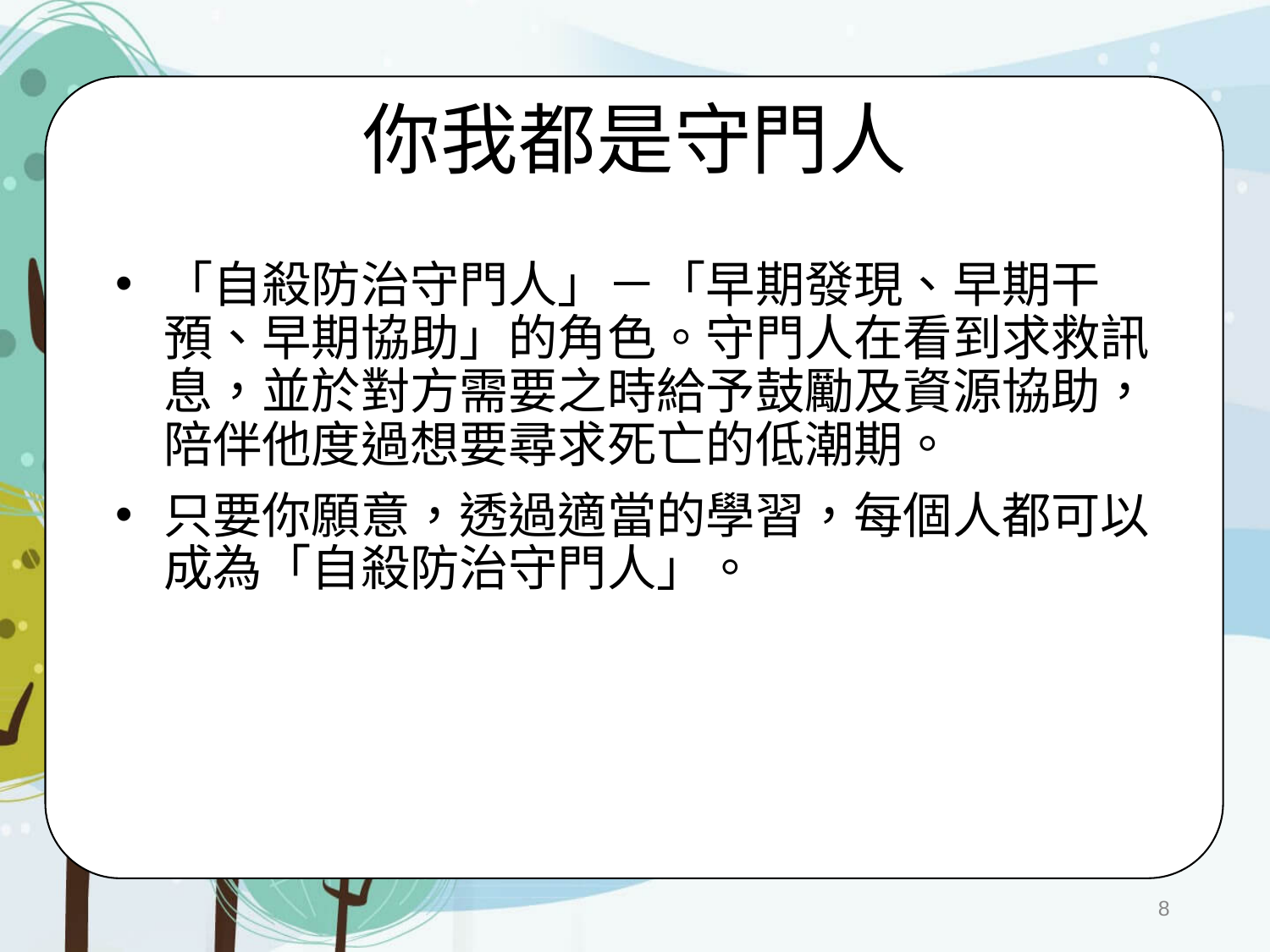

# 你我都是守門人
「自殺防治守門人」－「早期發現、早期干預、早期協助」的角色。守門人在看到求救訊息，並於對方需要之時給予鼓勵及資源協助，陪伴他度過想要尋求死亡的低潮期。
只要你願意，透過適當的學習，每個人都可以成為「自殺防治守門人」。

8